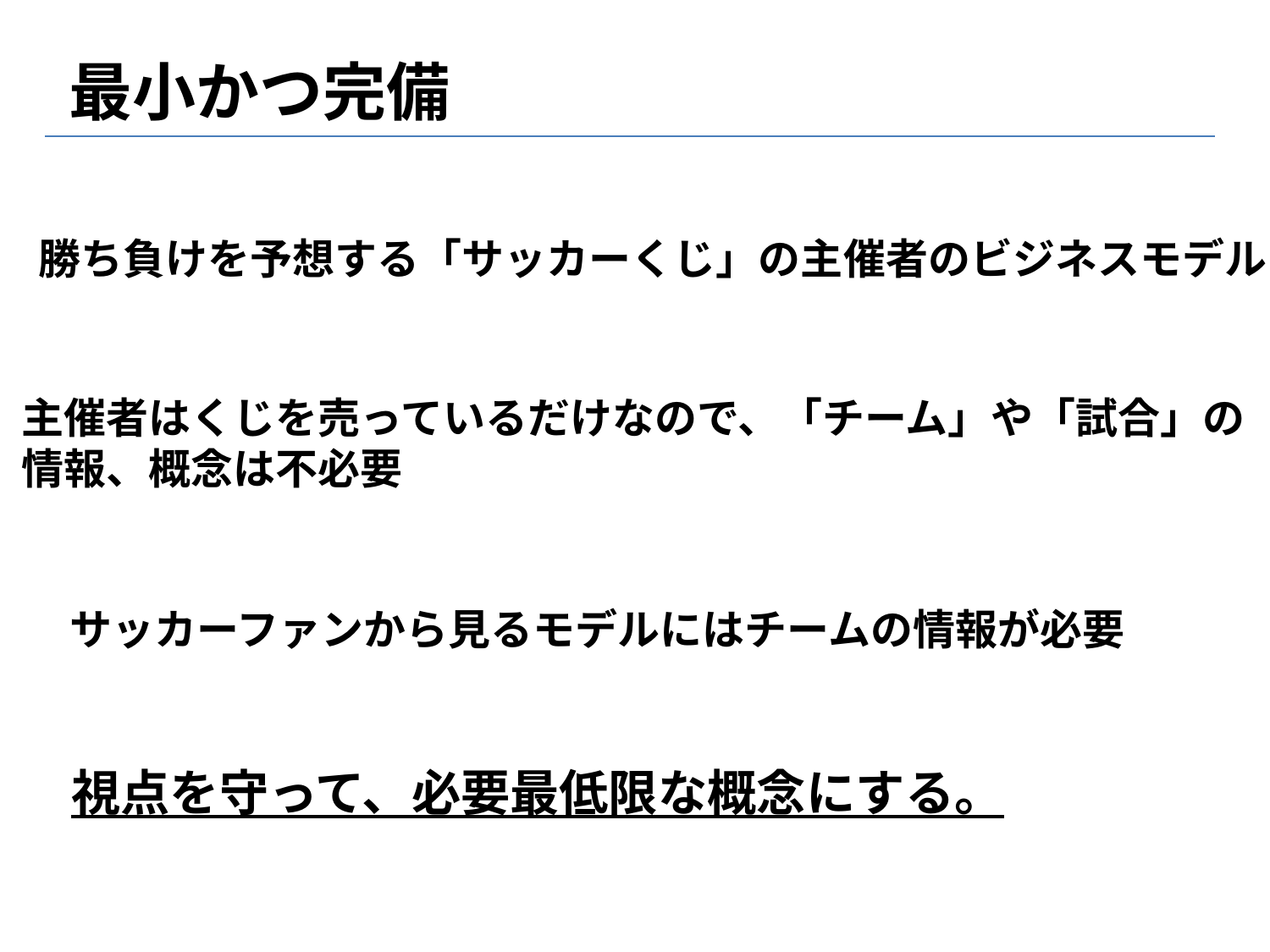

最小かつ完備
勝ち負けを予想する「サッカーくじ」の主催者のビジネスモデル
主催者はくじを売っているだけなので、「チーム」や「試合」の
情報、概念は不必要
サッカーファンから見るモデルにはチームの情報が必要
視点を守って、必要最低限な概念にする。